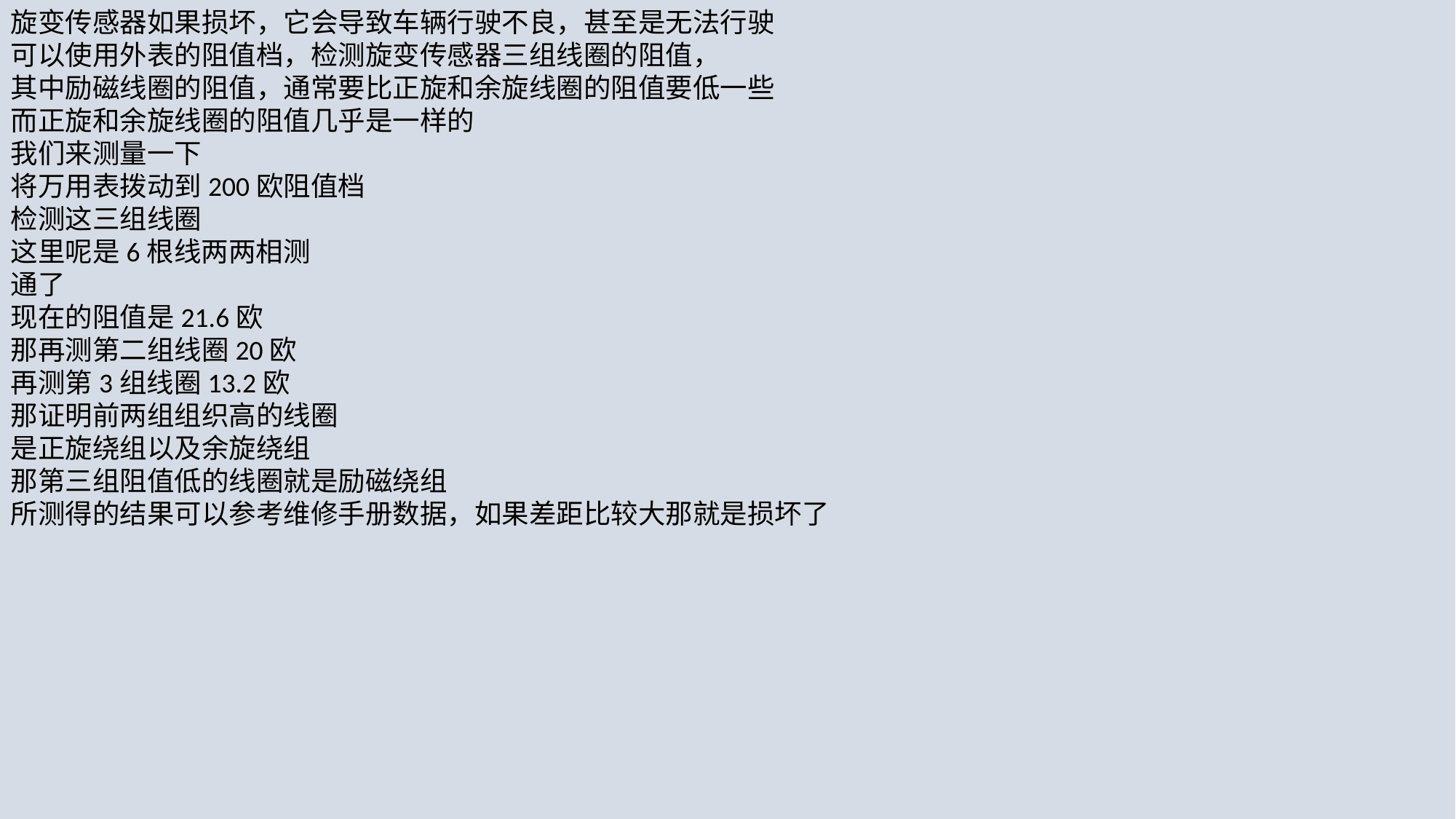

旋变传感器如果损坏，它会导致车辆行驶不良，甚至是无法行驶
可以使用外表的阻值档，检测旋变传感器三组线圈的阻值，
其中励磁线圈的阻值，通常要比正旋和余旋线圈的阻值要低一些
而正旋和余旋线圈的阻值几乎是一样的
我们来测量一下
将万用表拨动到200欧阻值档
检测这三组线圈
这里呢是6根线两两相测
通了
现在的阻值是21.6欧
那再测第二组线圈20欧
再测第3组线圈13.2欧
那证明前两组组织高的线圈
是正旋绕组以及余旋绕组
那第三组阻值低的线圈就是励磁绕组
所测得的结果可以参考维修手册数据，如果差距比较大那就是损坏了